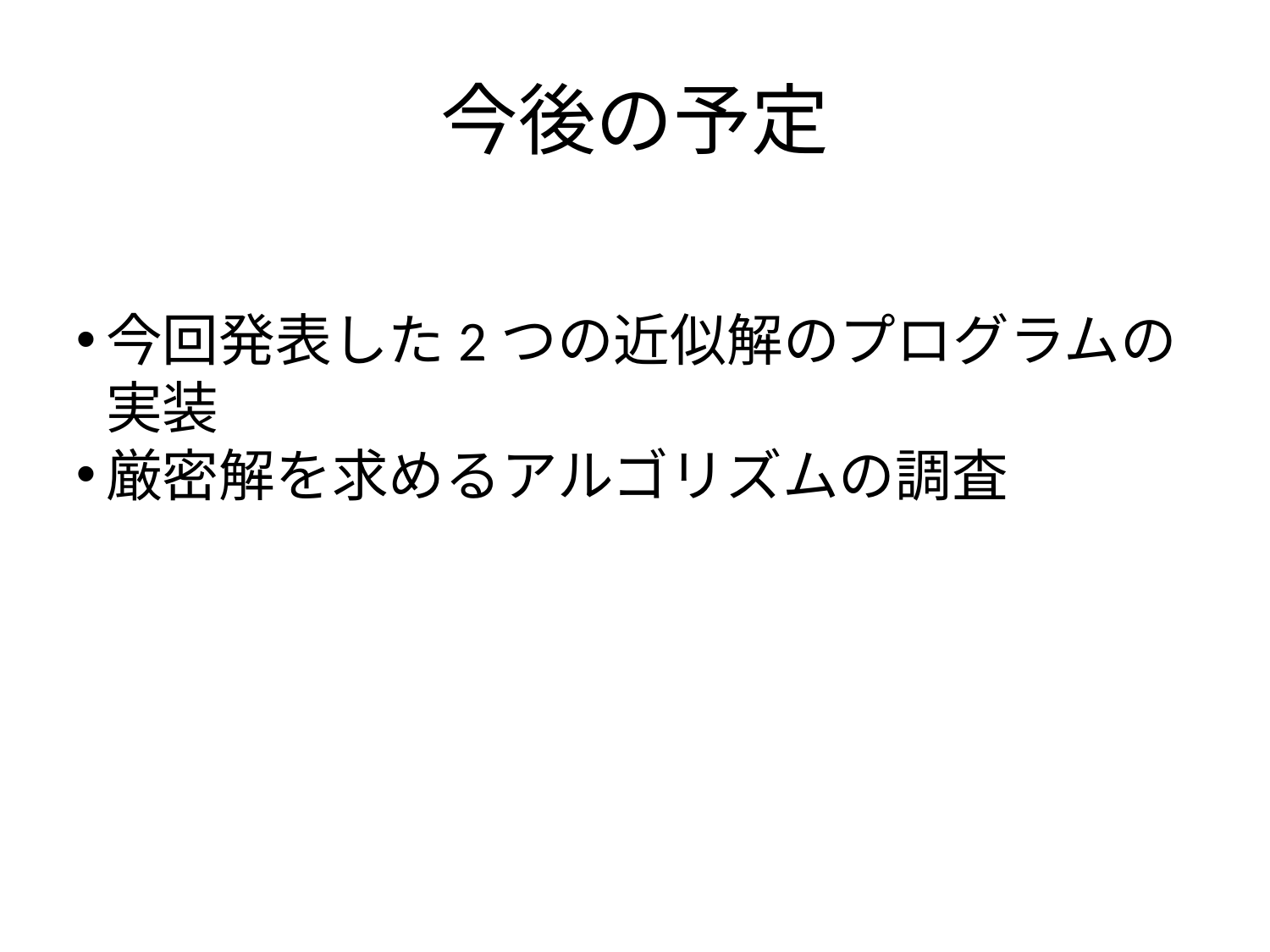

今後の予定

今回発表した2つの近似解のプログラムの実装
厳密解を求めるアルゴリズムの調査